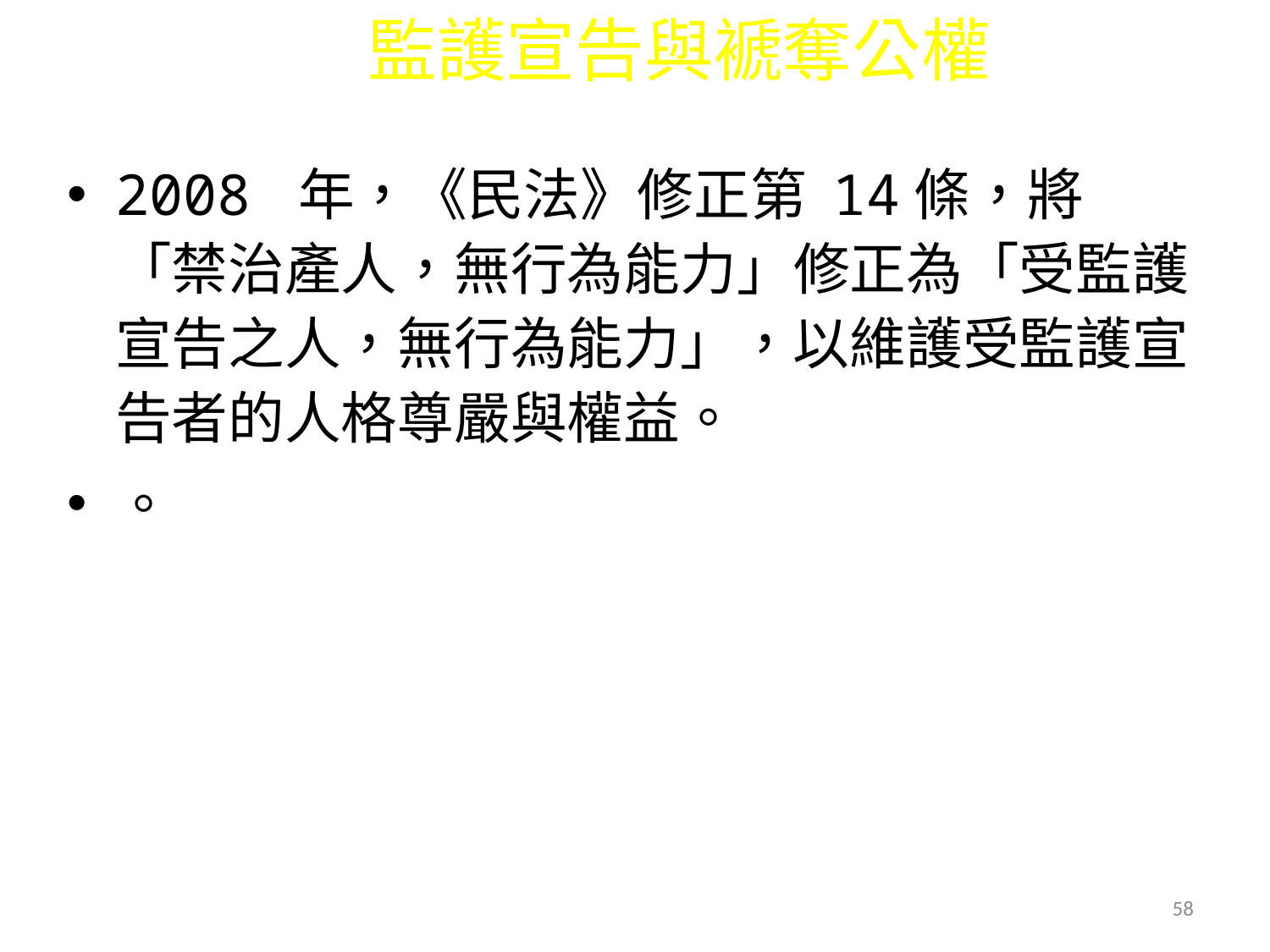

# 監護宣告與褫奪公權
2008 年，《民法》修正第 14條，將「禁治產人，無行為能力」修正為「受監護宣告之人，無行為能力」，以維護受監護宣告者的人格尊嚴與權益。
。
58